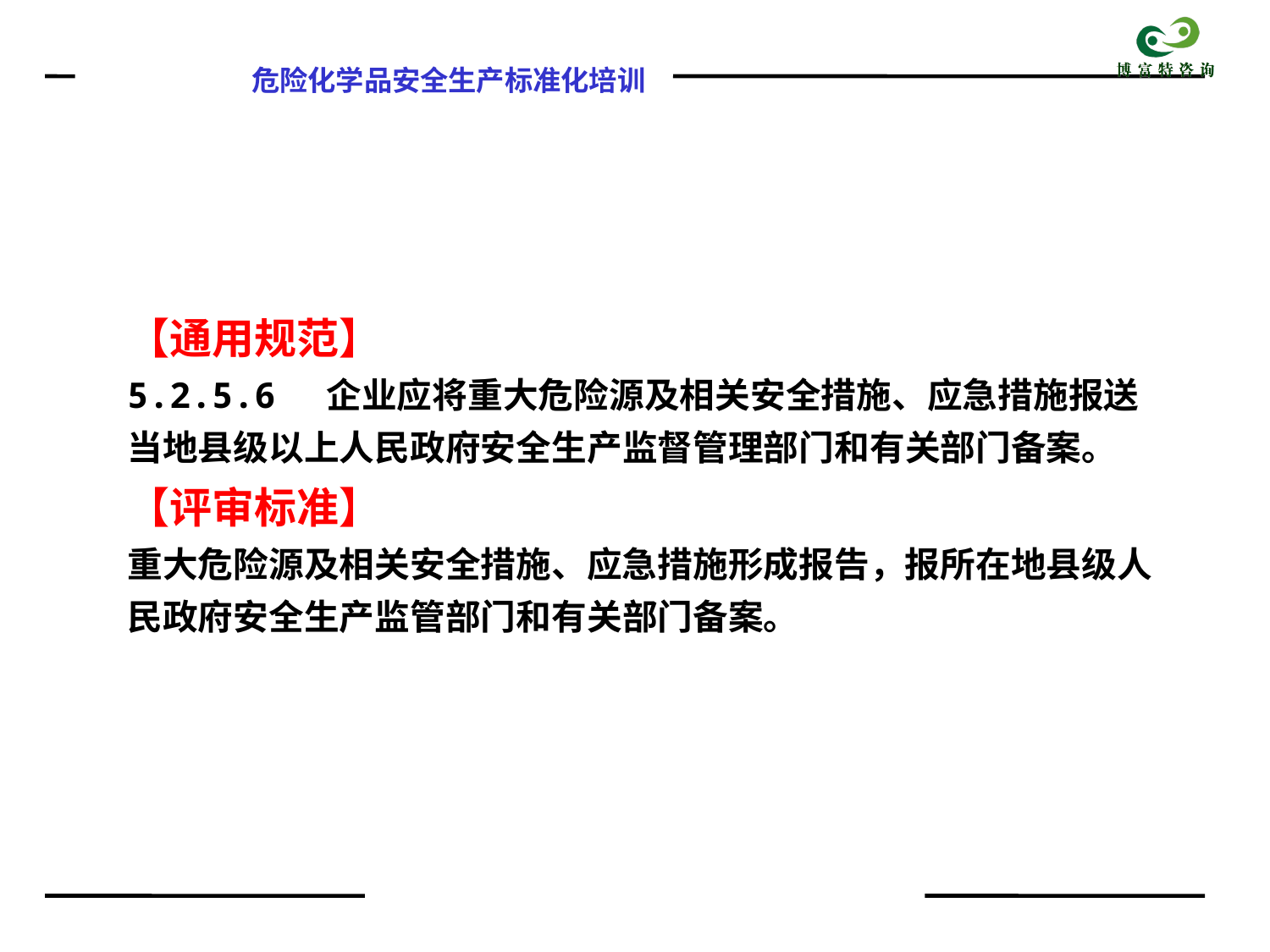

【通用规范】
5.2.5.6  企业应将重大危险源及相关安全措施、应急措施报送当地县级以上人民政府安全生产监督管理部门和有关部门备案。
【评审标准】
重大危险源及相关安全措施、应急措施形成报告，报所在地县级人民政府安全生产监管部门和有关部门备案。